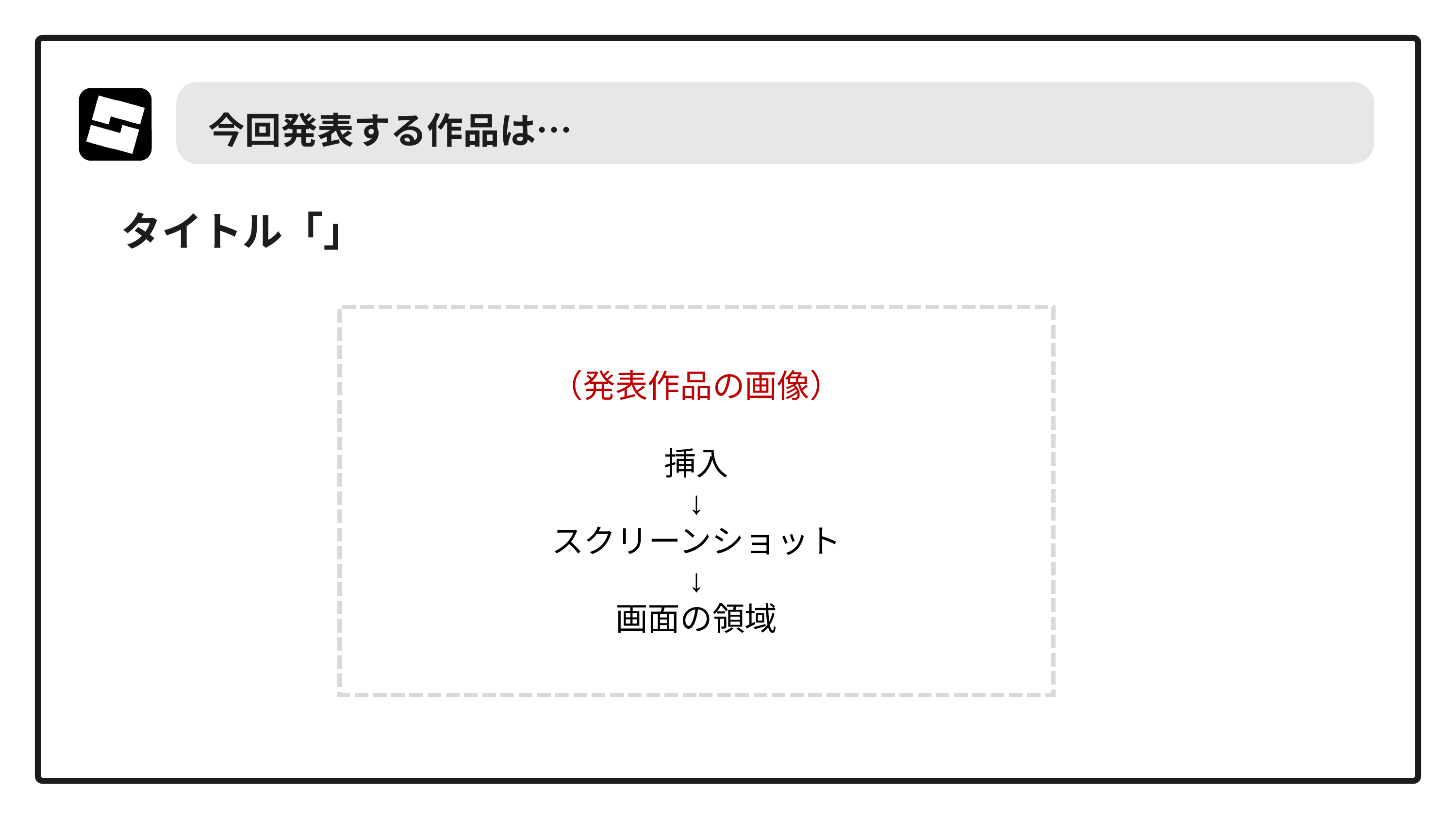

今回発表する作品は…
タイトル「」
（発表作品の画像）

挿入
↓
スクリーンショット
↓
画面の領域